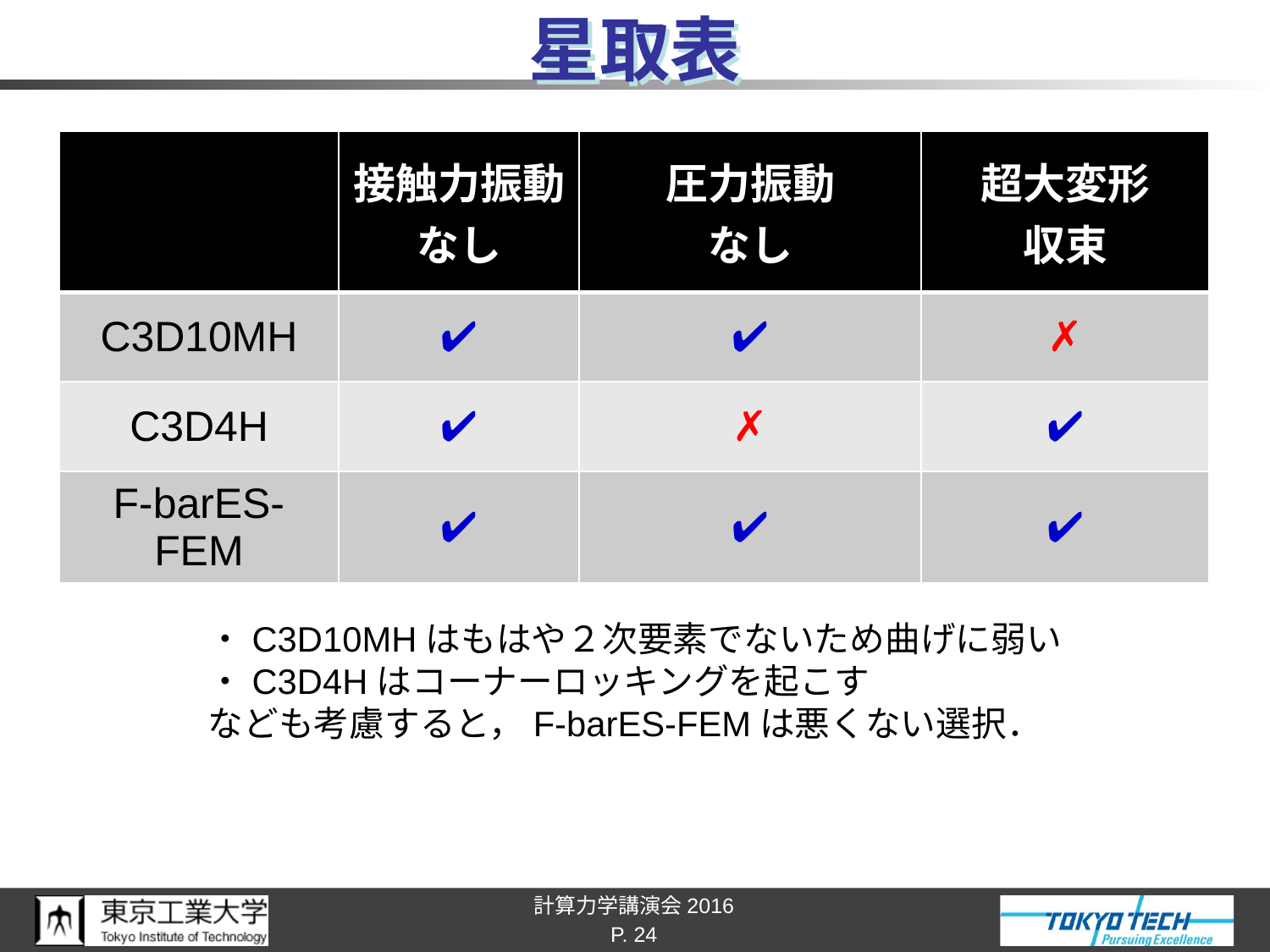

# 星取表
|  | 接触力振動 なし | 圧力振動 なし | 超大変形 収束 |
| --- | --- | --- | --- |
| C3D10MH | ✔ | ✔ | ✗ |
| C3D4H | ✔ | ✗ | ✔ |
| F-barES-FEM | ✔ | ✔ | ✔ |
・C3D10MHはもはや２次要素でないため曲げに弱い
・C3D4Hはコーナーロッキングを起こす
なども考慮すると，F-barES-FEMは悪くない選択．
P. 24